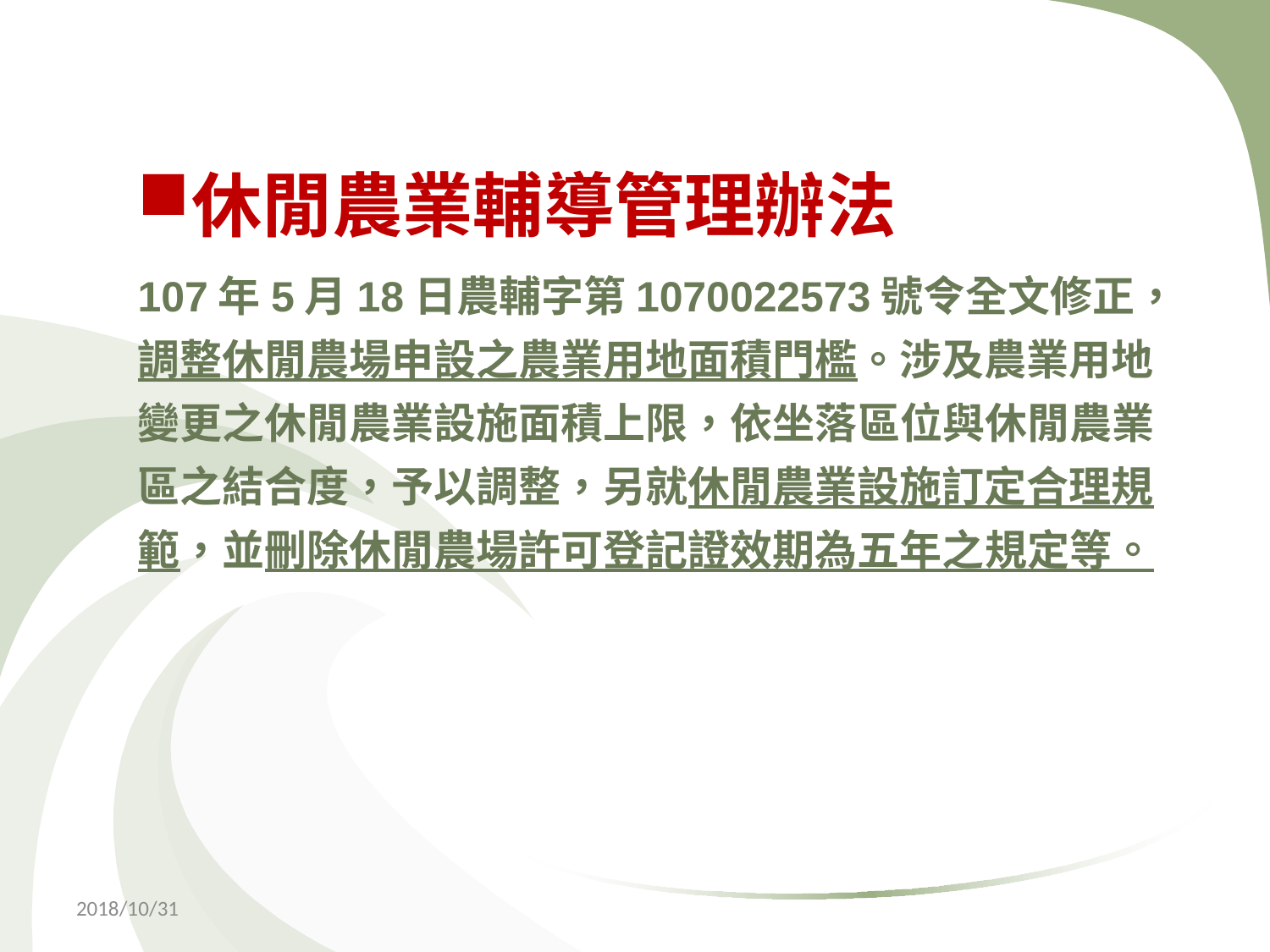

休閒農業輔導管理辦法
107年5月18日農輔字第1070022573號令全文修正，調整休閒農場申設之農業用地面積門檻。涉及農業用地變更之休閒農業設施面積上限，依坐落區位與休閒農業區之結合度，予以調整，另就休閒農業設施訂定合理規範，並刪除休閒農場許可登記證效期為五年之規定等。
2018/10/31